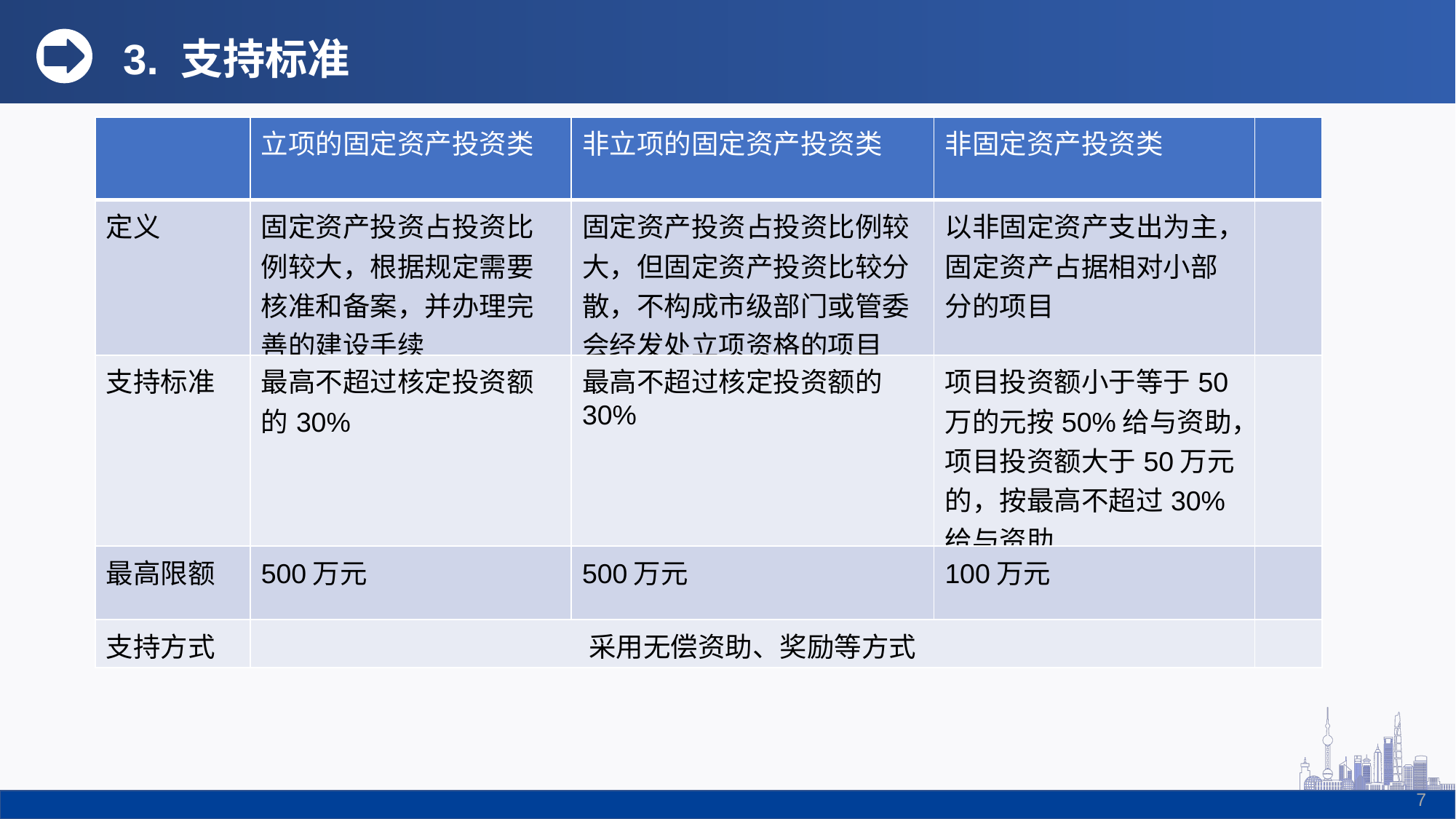

3. 支持标准
|  | 立项的固定资产投资类 | 非立项的固定资产投资类 | 非固定资产投资类 |  |
| --- | --- | --- | --- | --- |
| 定义 | 固定资产投资占投资比例较大，根据规定需要核准和备案，并办理完善的建设手续 | 固定资产投资占投资比例较大，但固定资产投资比较分散，不构成市级部门或管委会经发处立项资格的项目 | 以非固定资产支出为主，固定资产占据相对小部分的项目 |  |
| 支持标准 | 最高不超过核定投资额的30% | 最高不超过核定投资额的30% | 项目投资额小于等于50万的元按50%给与资助， 项目投资额大于50万元的，按最高不超过30%给与资助 |  |
| 最高限额 | 500万元 | 500万元 | 100万元 |  |
| 支持方式 | 采用无偿资助、奖励等方式 |  |  |  |